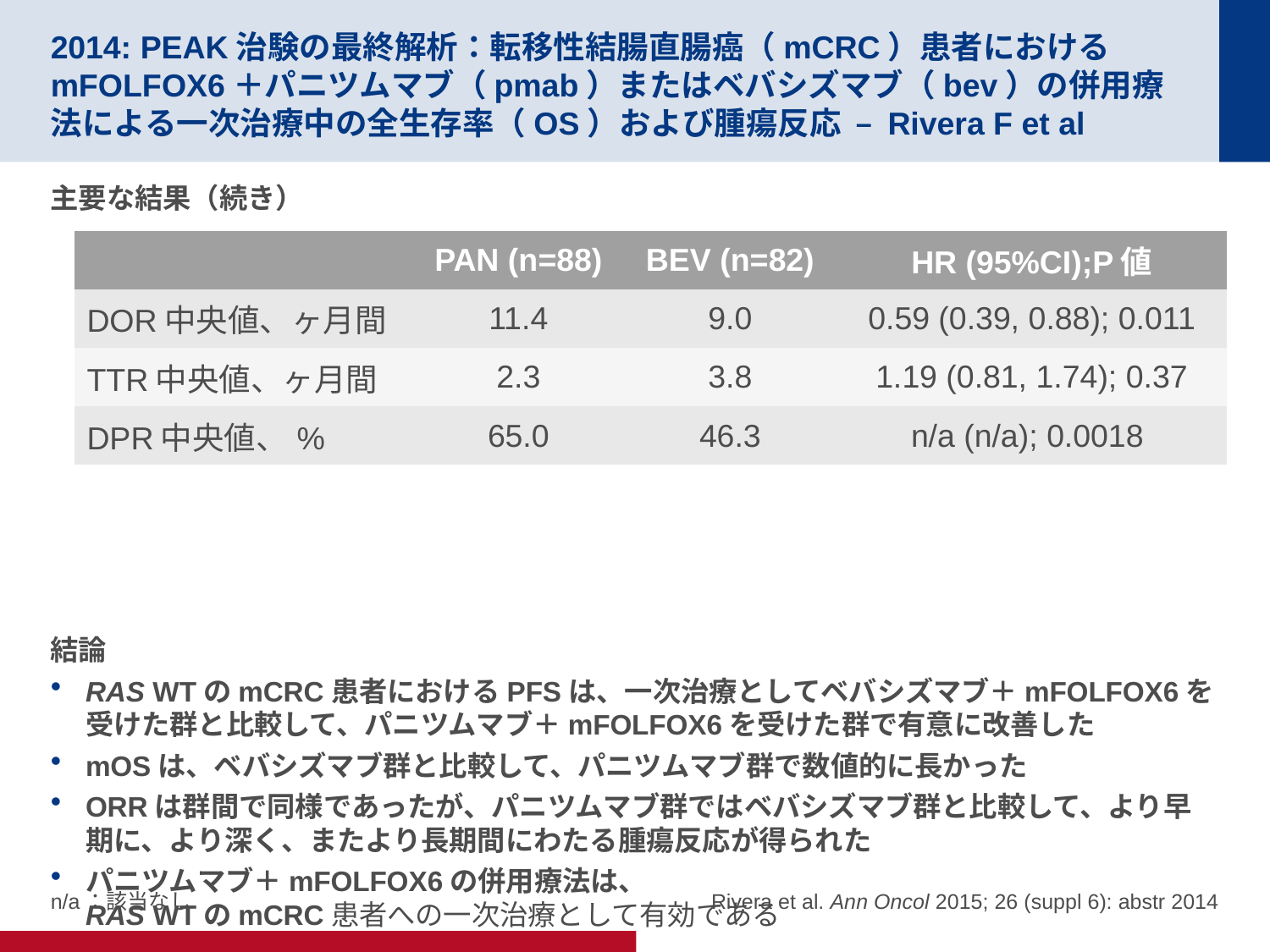

# 2014: PEAK治験の最終解析：転移性結腸直腸癌（mCRC）患者におけるmFOLFOX6＋パニツムマブ（pmab）またはベバシズマブ（bev）の併用療法による一次治療中の全生存率（OS）および腫瘍反応  – Rivera F et al
主要な結果（続き）

結論
RAS WTのmCRC患者におけるPFSは、一次治療としてベバシズマブ＋mFOLFOX6を受けた群と比較して、パニツムマブ＋mFOLFOX6を受けた群で有意に改善した
mOSは、ベバシズマブ群と比較して、パニツムマブ群で数値的に長かった
ORRは群間で同様であったが、パニツムマブ群ではベバシズマブ群と比較して、より早期に、より深く、またより長期間にわたる腫瘍反応が得られた
パニツムマブ＋mFOLFOX6の併用療法は、
RAS WTのmCRC患者への一次治療として有効である

|  | PAN (n=88) | BEV (n=82) | HR (95%CI);P値 |
| --- | --- | --- | --- |
| DOR中央値、ヶ月間 | 11.4 | 9.0 | 0.59 (0.39, 0.88); 0.011 |
| TTR中央値、ヶ月間 | 2.3 | 3.8 | 1.19 (0.81, 1.74); 0.37 |
| DPR中央値、% | 65.0 | 46.3 | n/a (n/a); 0.0018 |
n/a：該当なし
Rivera et al. Ann Oncol 2015; 26 (suppl 6): abstr 2014